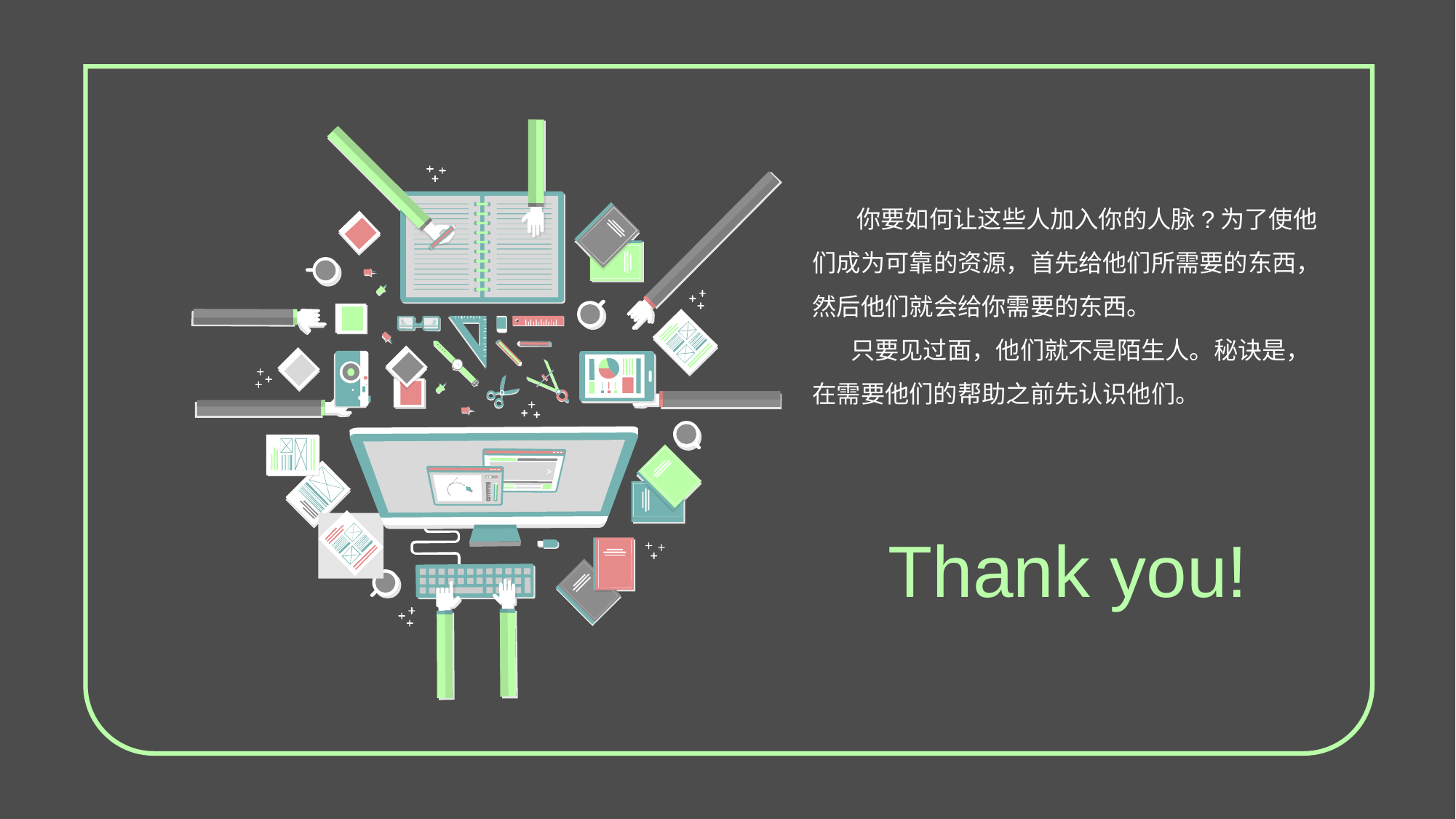

你要如何让这些人加入你的人脉?为了使他们成为可靠的资源，首先给他们所需要的东西，然后他们就会给你需要的东西。
       只要见过面，他们就不是陌生人。秘诀是，在需要他们的帮助之前先认识他们。
Thank you!